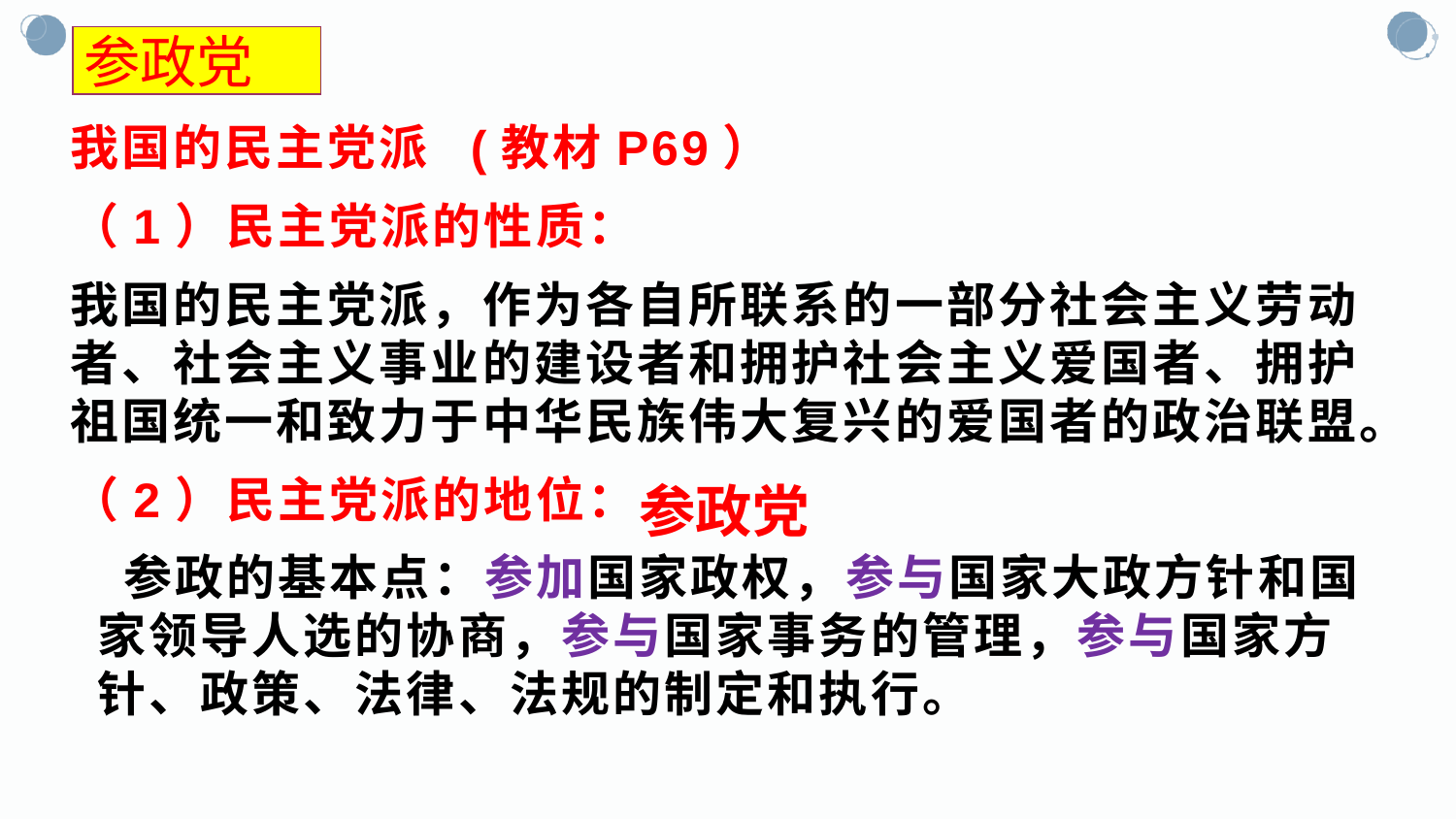

参政党
我国的民主党派  (教材P69）
（1）民主党派的性质：
我国的民主党派，作为各自所联系的一部分社会主义劳动者、社会主义事业的建设者和拥护社会主义爱国者、拥护祖国统一和致力于中华民族伟大复兴的爱国者的政治联盟。
（2）民主党派的地位：
   参政的基本点：参加国家政权，参与国家大政方针和国家领导人选的协商，参与国家事务的管理，参与国家方针、政策、法律、法规的制定和执行。
参政党